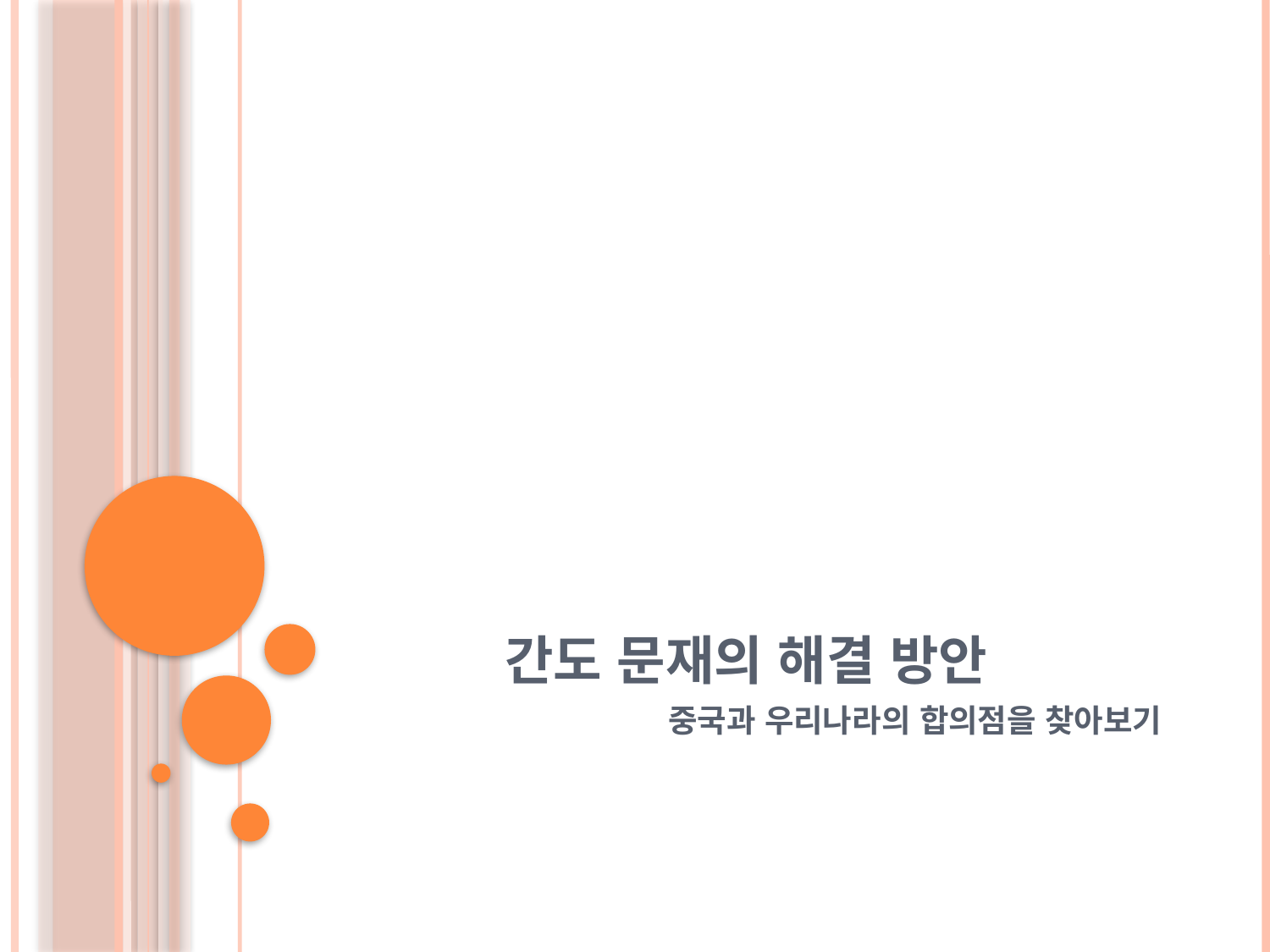

# 간도 문재의 해결 방안
중국과 우리나라의 합의점을 찾아보기